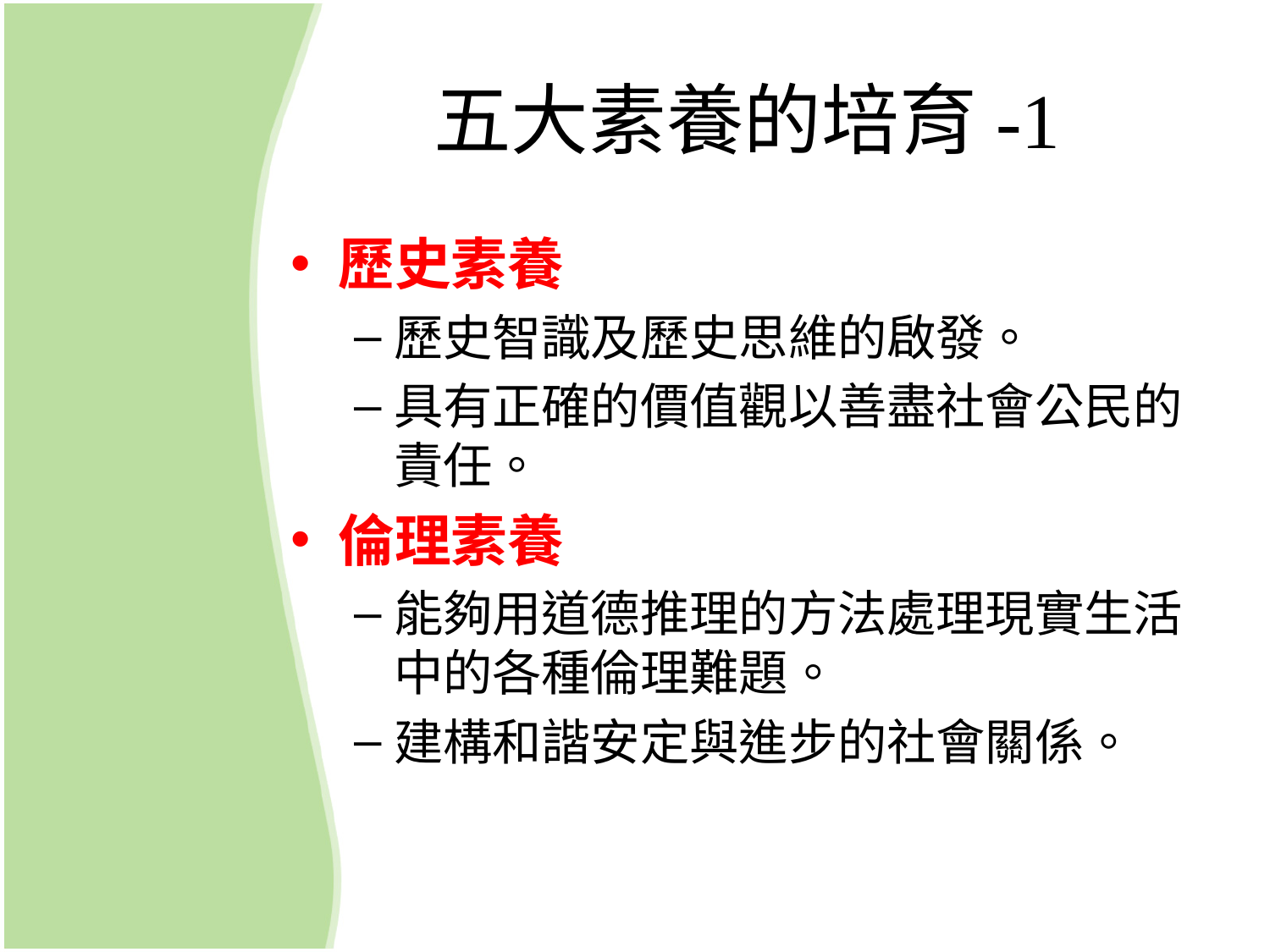

# 五大素養的培育-1
歷史素養
歷史智識及歷史思維的啟發。
具有正確的價值觀以善盡社會公民的責任。
倫理素養
能夠用道德推理的方法處理現實生活中的各種倫理難題。
建構和諧安定與進步的社會關係。